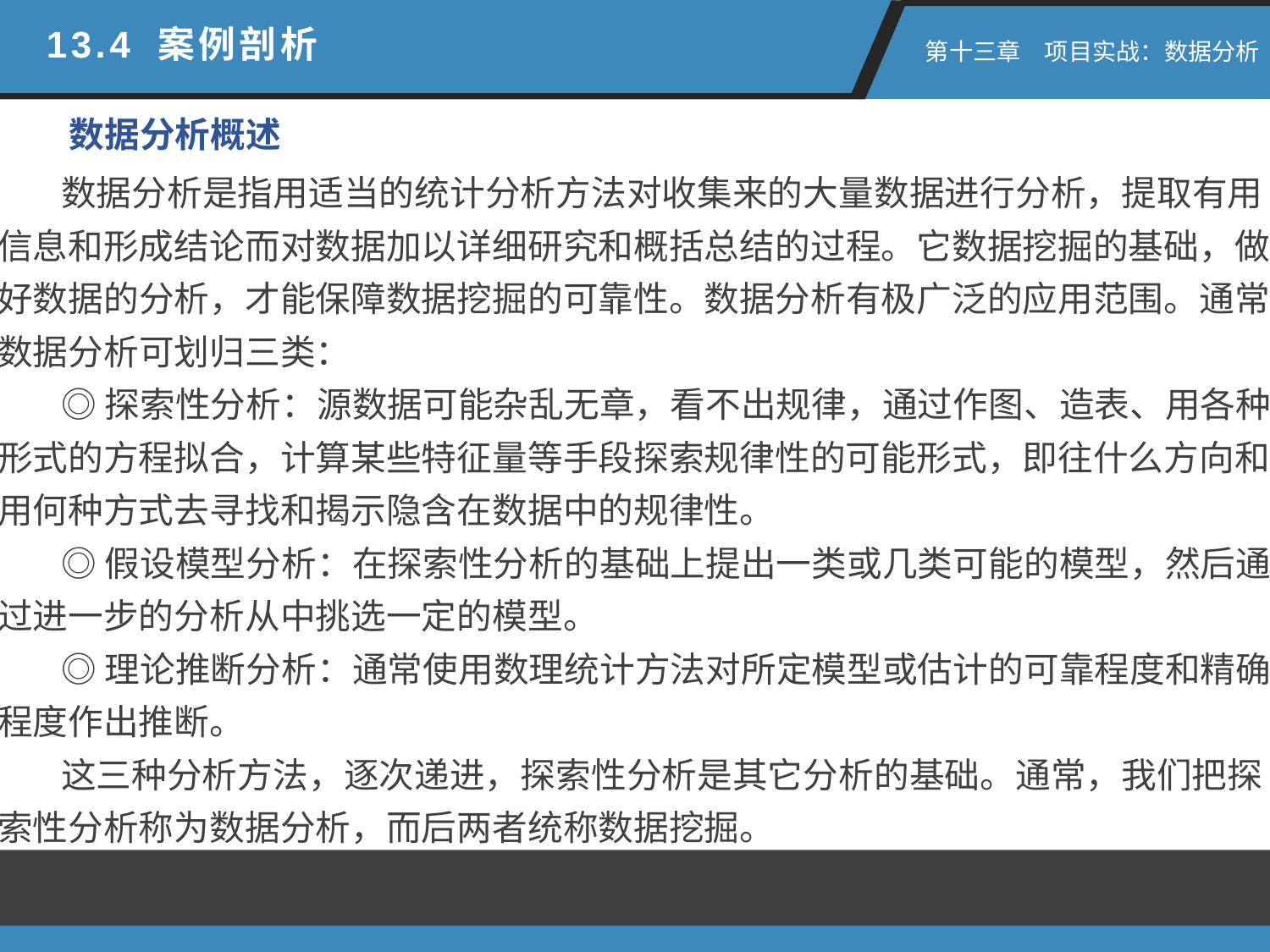

13.4 案例剖析
  第十三章　项目实战：数据分析
数据分析概述
数据分析是指用适当的统计分析方法对收集来的大量数据进行分析，提取有用信息和形成结论而对数据加以详细研究和概括总结的过程。它数据挖掘的基础，做好数据的分析，才能保障数据挖掘的可靠性。数据分析有极广泛的应用范围。通常数据分析可划归三类：
◎探索性分析：源数据可能杂乱无章，看不出规律，通过作图、造表、用各种形式的方程拟合，计算某些特征量等手段探索规律性的可能形式，即往什么方向和用何种方式去寻找和揭示隐含在数据中的规律性。
◎假设模型分析：在探索性分析的基础上提出一类或几类可能的模型，然后通过进一步的分析从中挑选一定的模型。
◎理论推断分析：通常使用数理统计方法对所定模型或估计的可靠程度和精确程度作出推断。
这三种分析方法，逐次递进，探索性分析是其它分析的基础。通常，我们把探索性分析称为数据分析，而后两者统称数据挖掘。